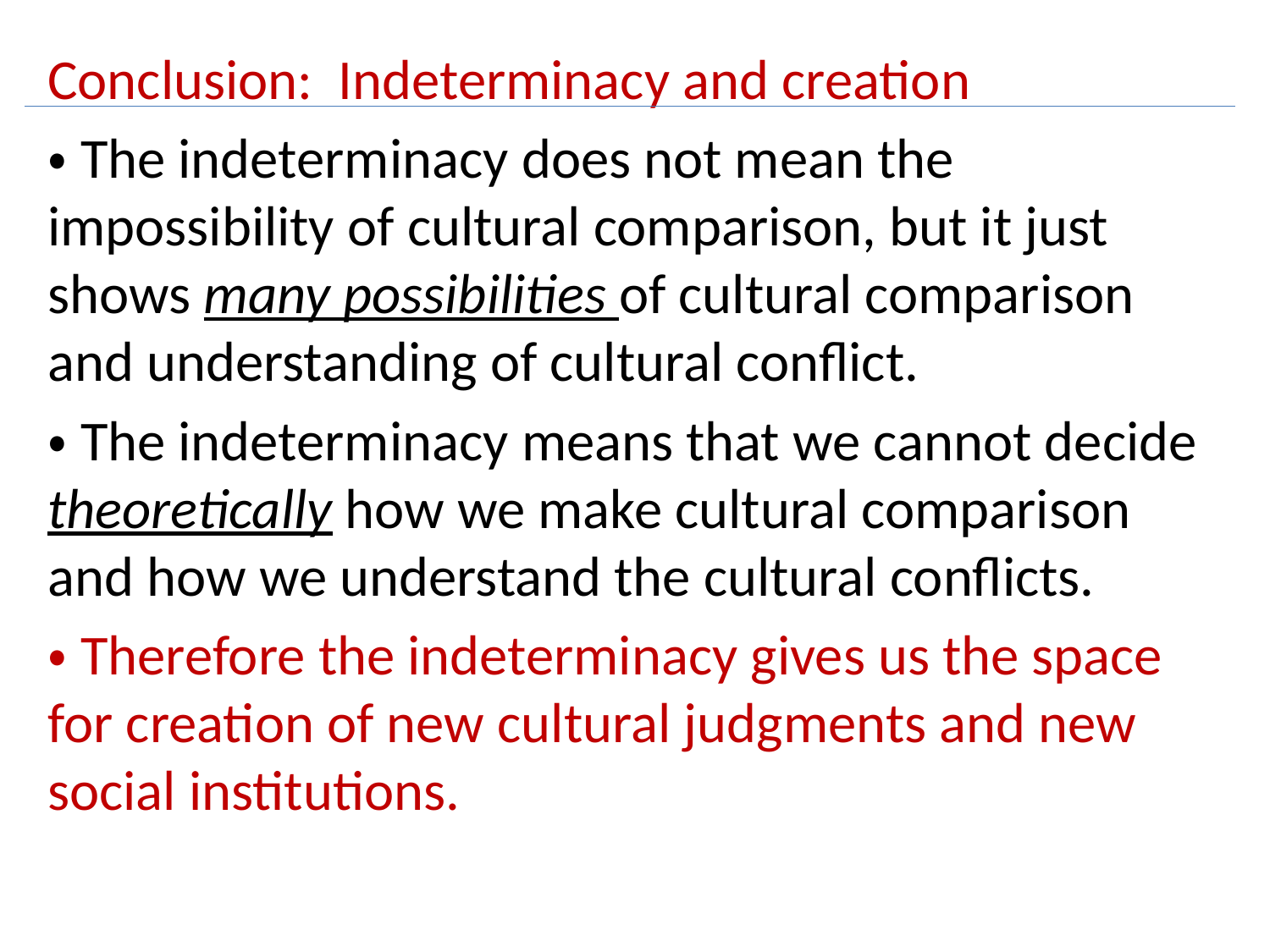

#
Conclusion:  Indeterminacy and creation
・The indeterminacy does not mean the impossibility of cultural comparison, but it just shows many possibilities of cultural comparison and understanding of cultural conflict.
・The indeterminacy means that we cannot decide theoretically how we make cultural comparison and how we understand the cultural conflicts.
・Therefore the indeterminacy gives us the space for creation of new cultural judgments and new social institutions.